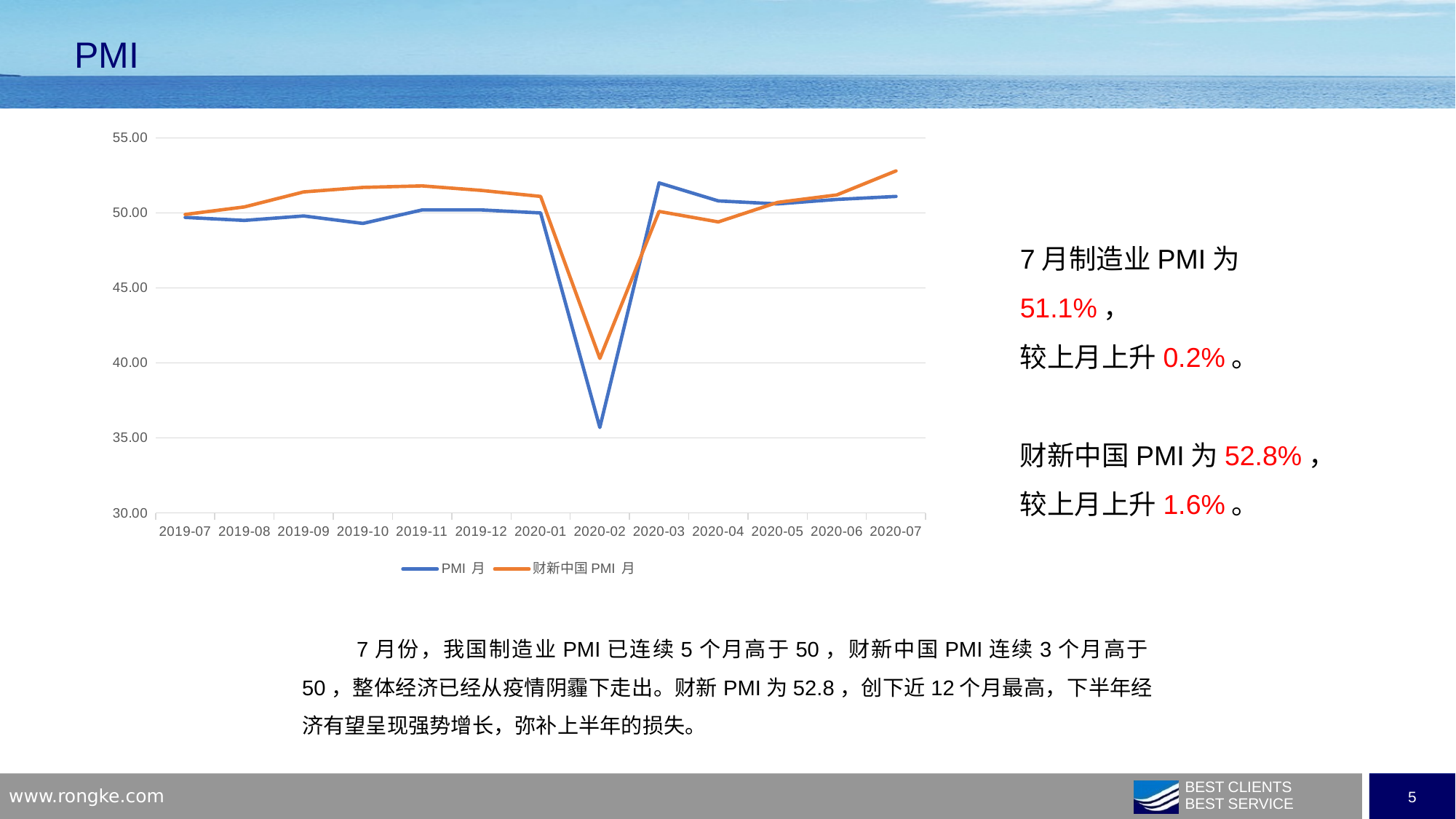

# PMI

### Chart

| Category | PMI | 财新中国PMI |
|---|---|---|
| 43677 | 49.7 | 49.9 |
| 43708 | 49.5 | 50.4 |
| 43738 | 49.8 | 51.4 |
| 43769 | 49.3 | 51.7 |
| 43799 | 50.2 | 51.8 |
| 43830 | 50.2 | 51.5 |
| 43861 | 50.0 | 51.1 |
| 43890 | 35.7 | 40.3 |
| 43921 | 52.0 | 50.1 |
| 43951 | 50.8 | 49.4 |
| 43982 | 50.6 | 50.7 |
| 44012 | 50.9 | 51.2 |
| 44043 | 51.1 | 52.8 |
7月制造业PMI为51.1%，
较上月上升0.2%。

财新中国PMI为52.8%，
较上月上升1.6%。
7月份，我国制造业PMI已连续5个月高于50，财新中国PMI连续3个月高于50，整体经济已经从疫情阴霾下走出。财新PMI为52.8，创下近12个月最高，下半年经济有望呈现强势增长，弥补上半年的损失。